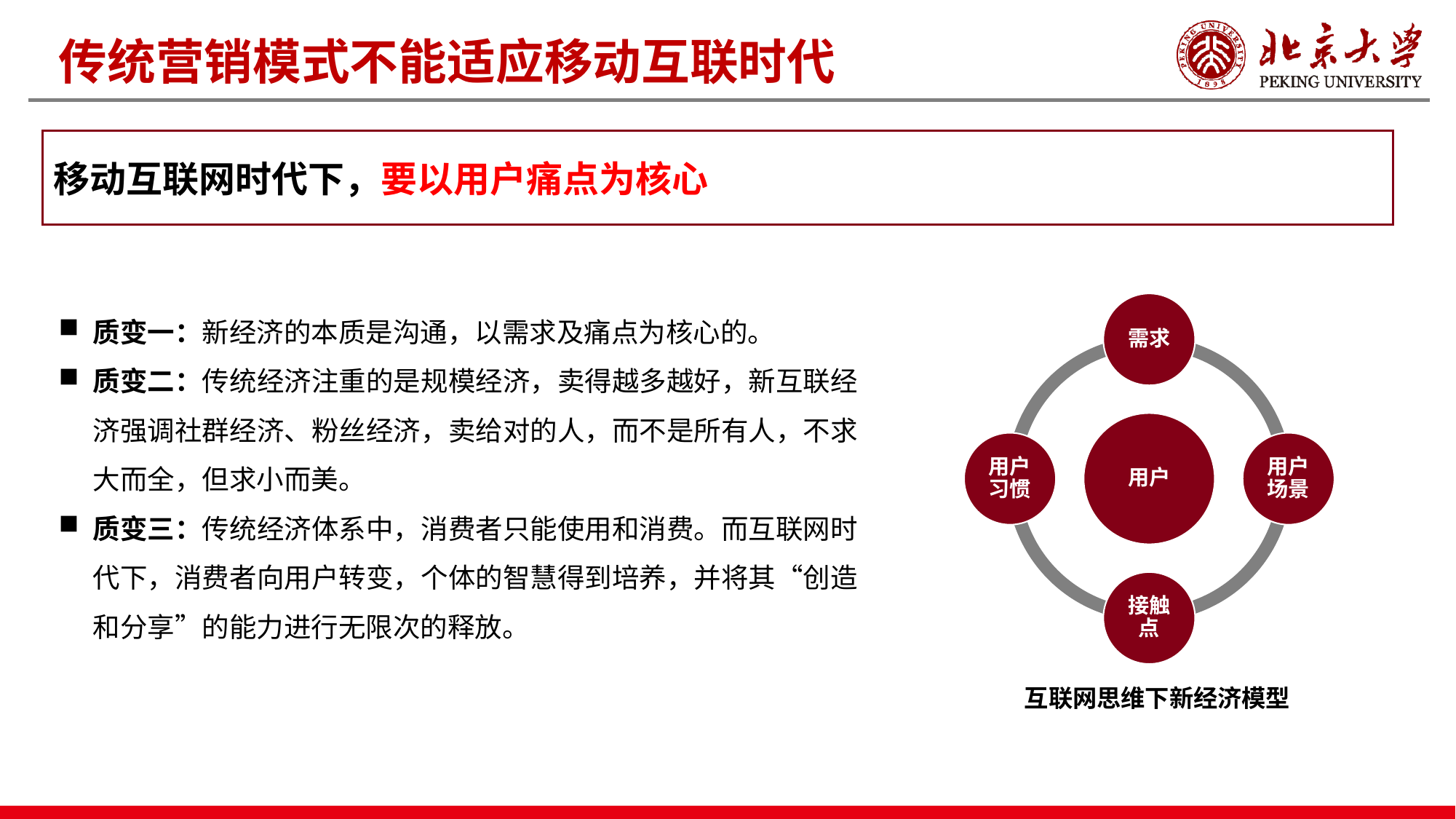

传统营销模式不能适应移动互联时代
移动互联网时代下，要以用户痛点为核心
质变一：新经济的本质是沟通，以需求及痛点为核心的。
质变二：传统经济注重的是规模经济，卖得越多越好，新互联经济强调社群经济、粉丝经济，卖给对的人，而不是所有人，不求大而全，但求小而美。
质变三：传统经济体系中，消费者只能使用和消费。而互联网时代下，消费者向用户转变，个体的智慧得到培养，并将其“创造和分享”的能力进行无限次的释放。

用户
需求
用户场景
接触点
用户习惯
互联网思维下新经济模型